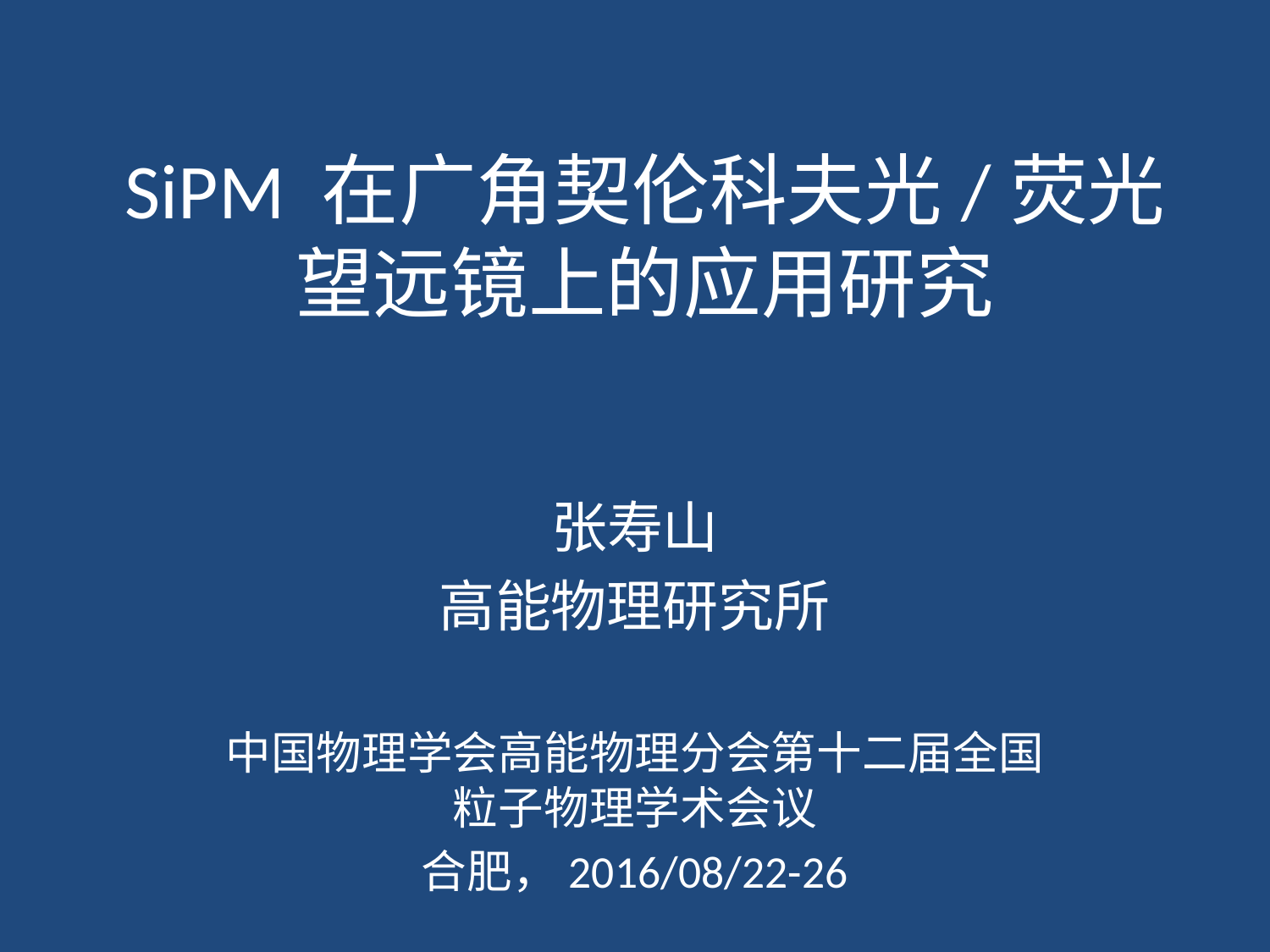

# SiPM 在广角契伦科夫光/荧光望远镜上的应用研究
张寿山
高能物理研究所

中国物理学会高能物理分会第十二届全国粒子物理学术会议
合肥，2016/08/22-26